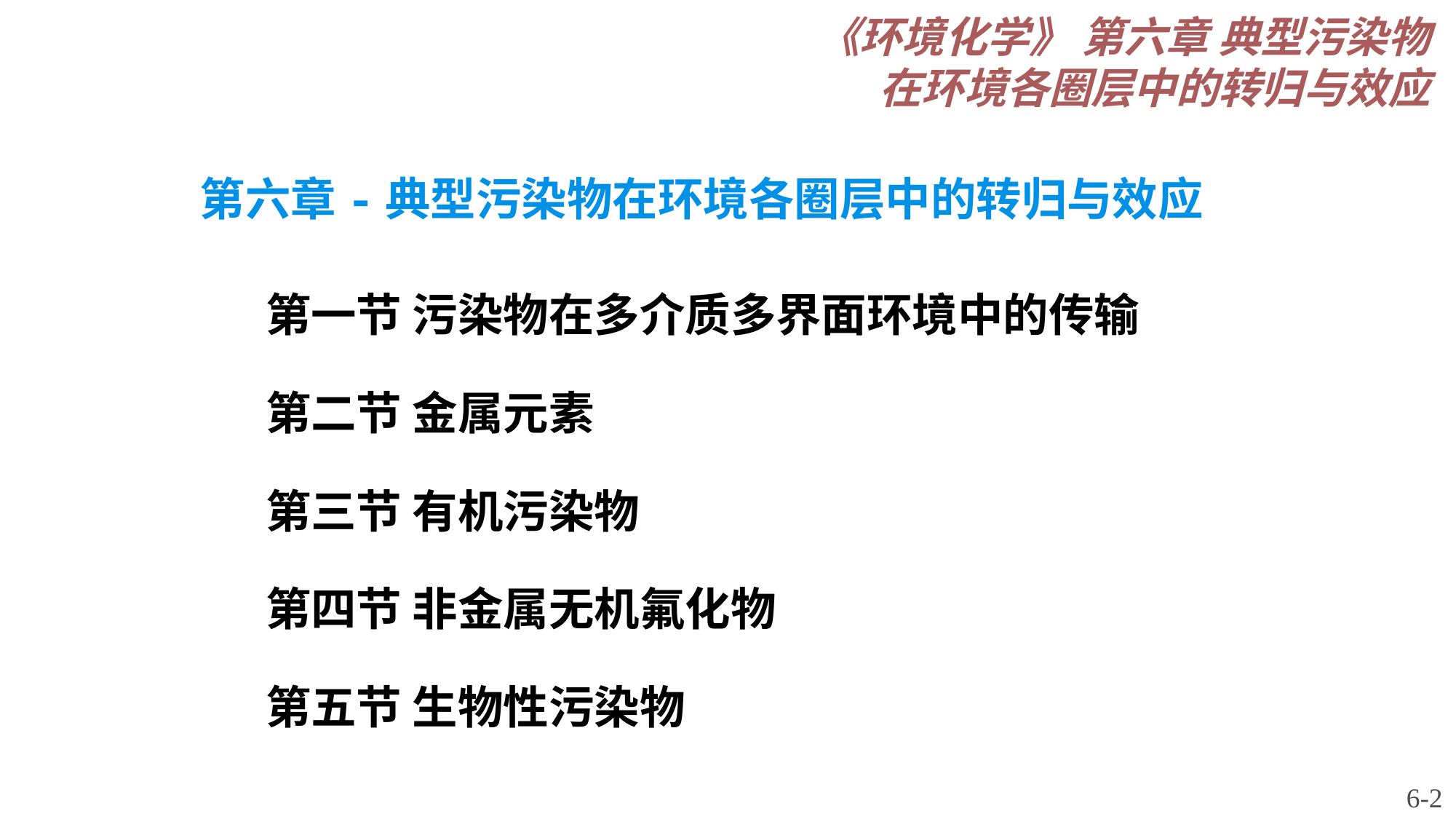

《环境化学》 第六章 典型污染物在环境各圈层中的转归与效应
第六章-典型污染物在环境各圈层中的转归与效应
第一节 污染物在多介质多界面环境中的传输
第二节 金属元素
第三节 有机污染物
第四节 非金属无机氟化物
第五节 生物性污染物
6-2